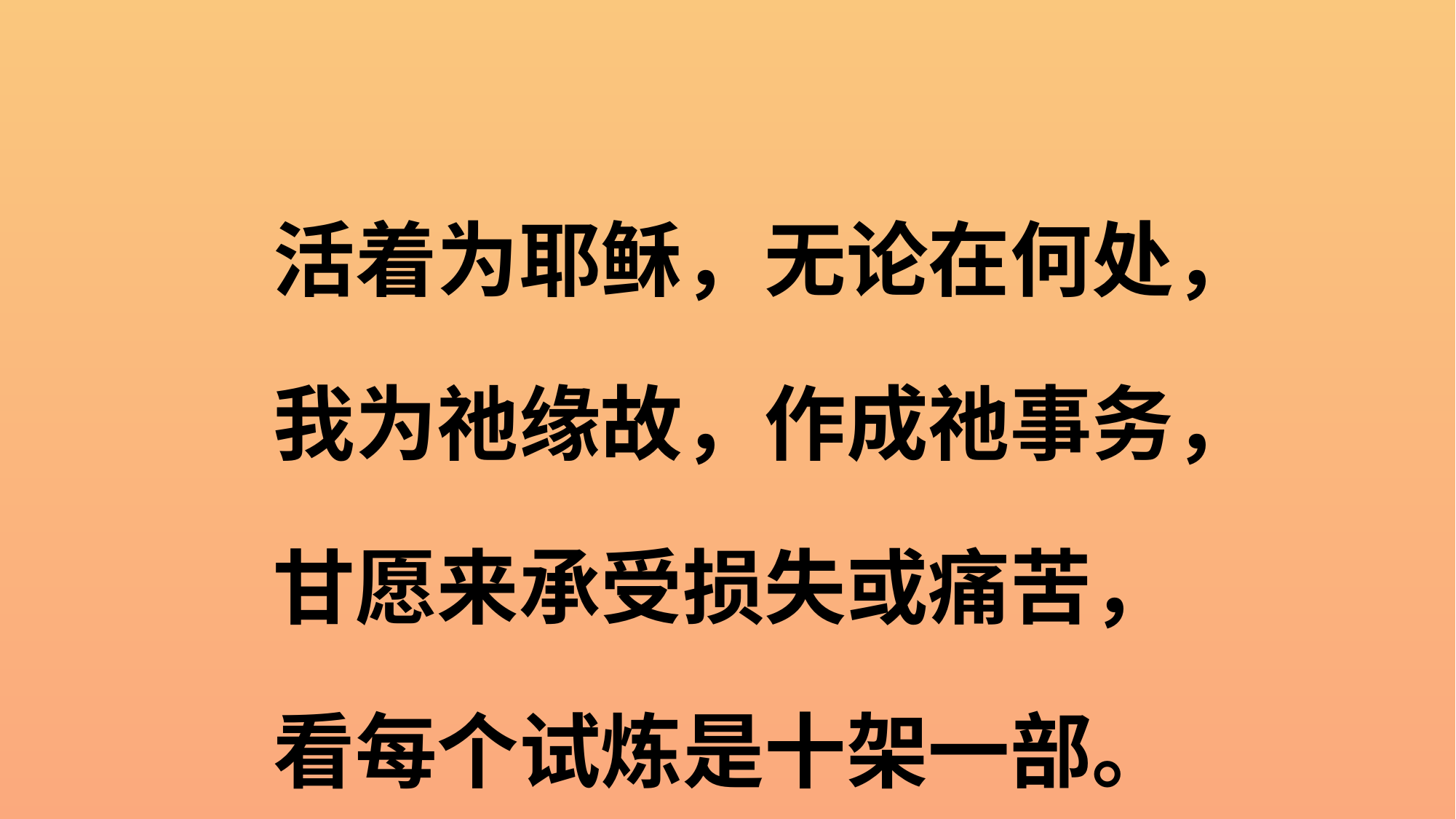

活着为耶稣，无论在何处，
我为祂缘故，作成祂事务，
甘愿来承受损失或痛苦，
看每个试炼是十架一部。